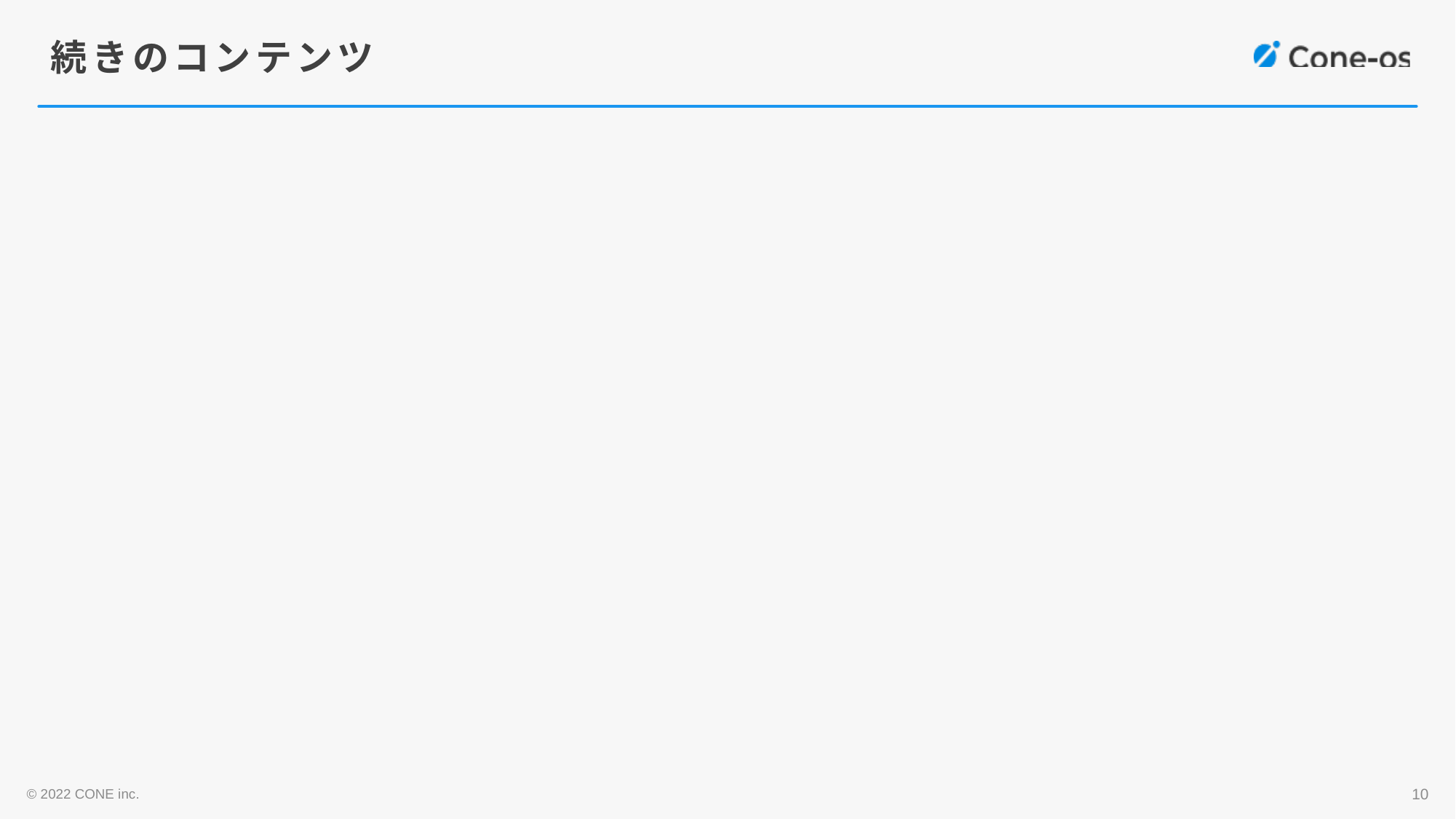

# 続きのコンテンツ
10
© 2022 CONE inc.